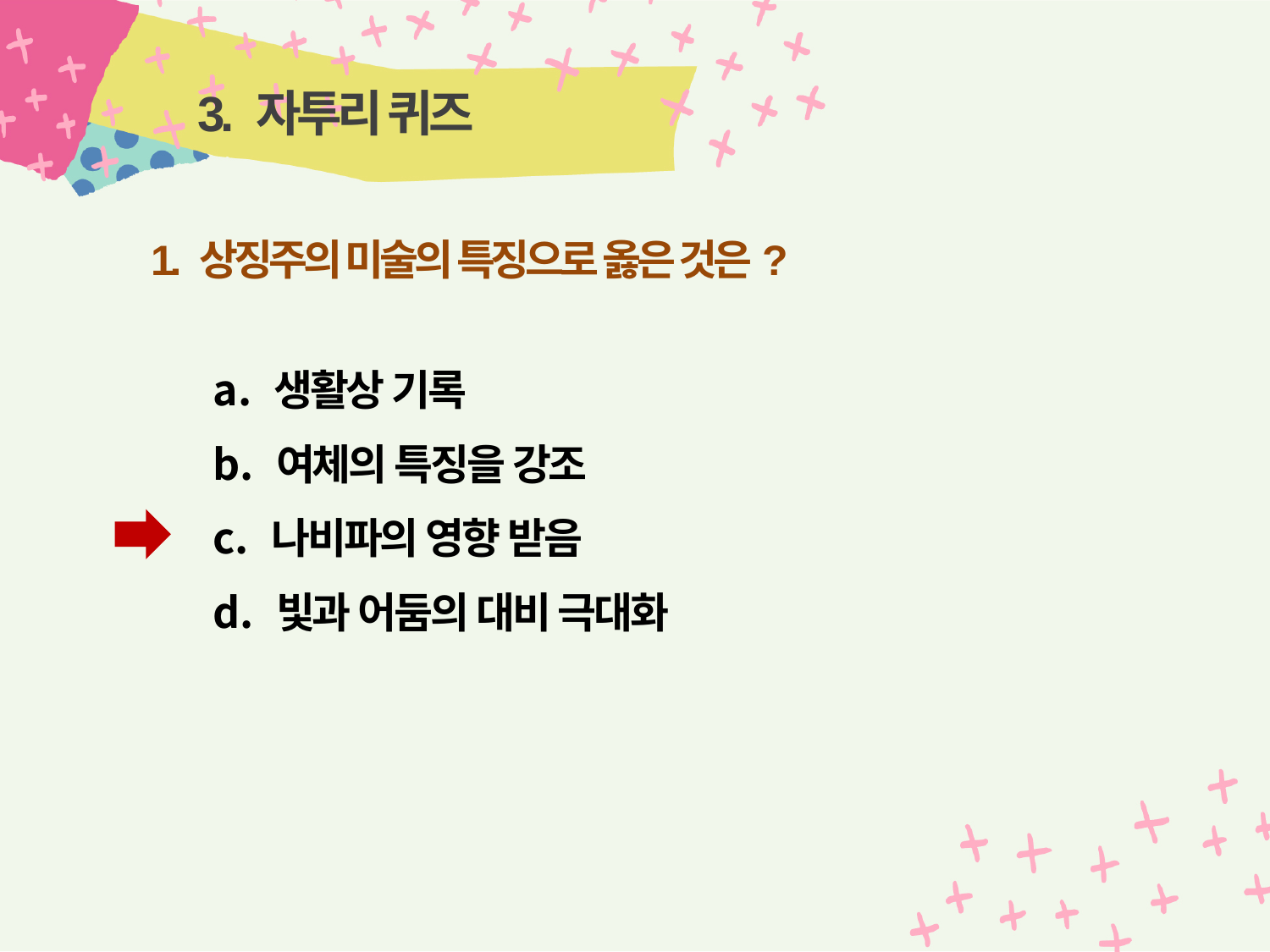

# 3. 자투리 퀴즈
1. 상징주의 미술의 특징으로 옳은 것은?

 생활상 기록
 여체의 특징을 강조
 나비파의 영향 받음
 빛과 어둠의 대비 극대화